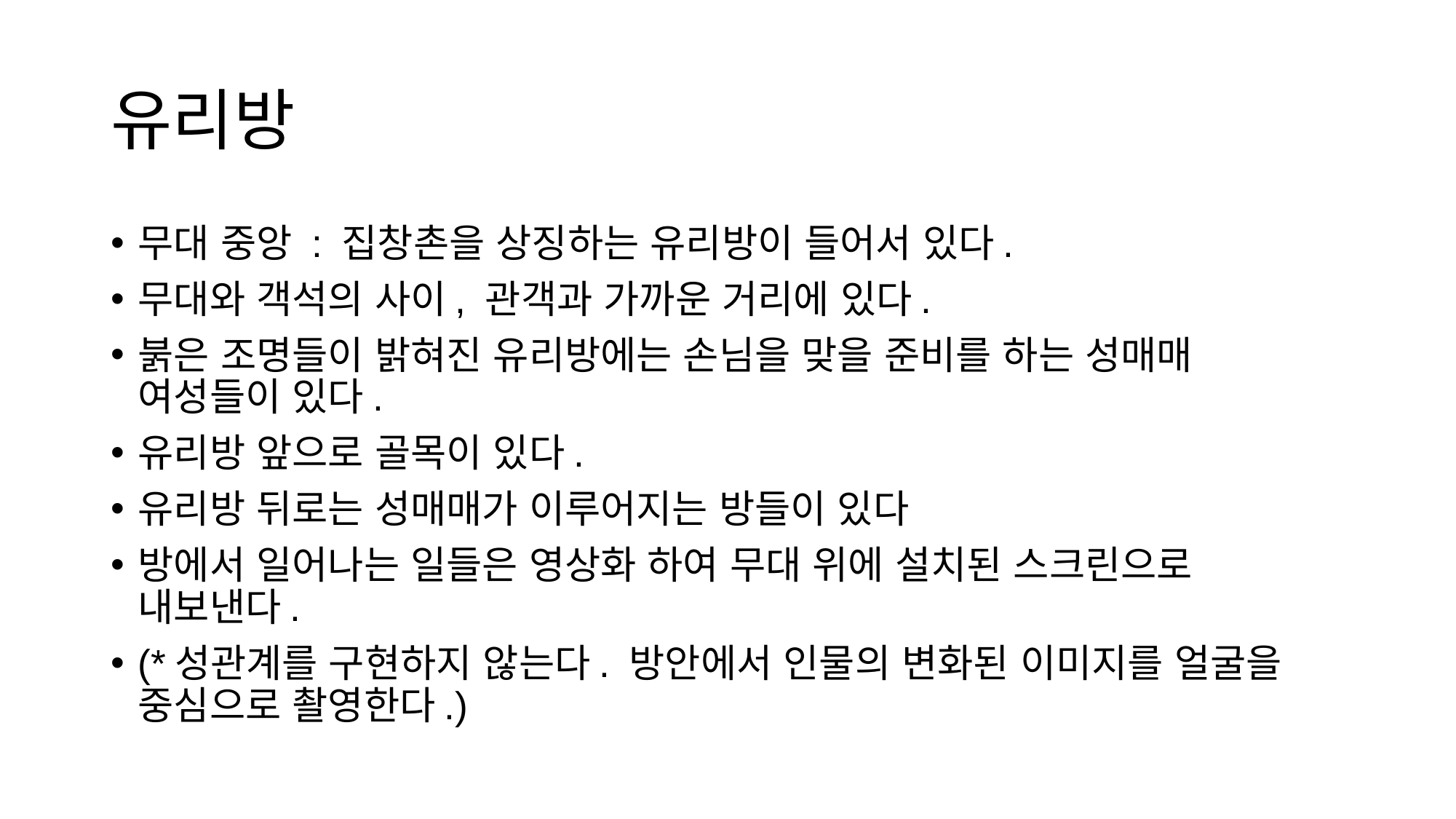

# 유리방
무대 중앙 : 집창촌을 상징하는 유리방이 들어서 있다.
무대와 객석의 사이, 관객과 가까운 거리에 있다.
붉은 조명들이 밝혀진 유리방에는 손님을 맞을 준비를 하는 성매매 여성들이 있다.
유리방 앞으로 골목이 있다.
유리방 뒤로는 성매매가 이루어지는 방들이 있다
방에서 일어나는 일들은 영상화 하여 무대 위에 설치된 스크린으로 내보낸다.
(*성관계를 구현하지 않는다. 방안에서 인물의 변화된 이미지를 얼굴을 중심으로 촬영한다.)